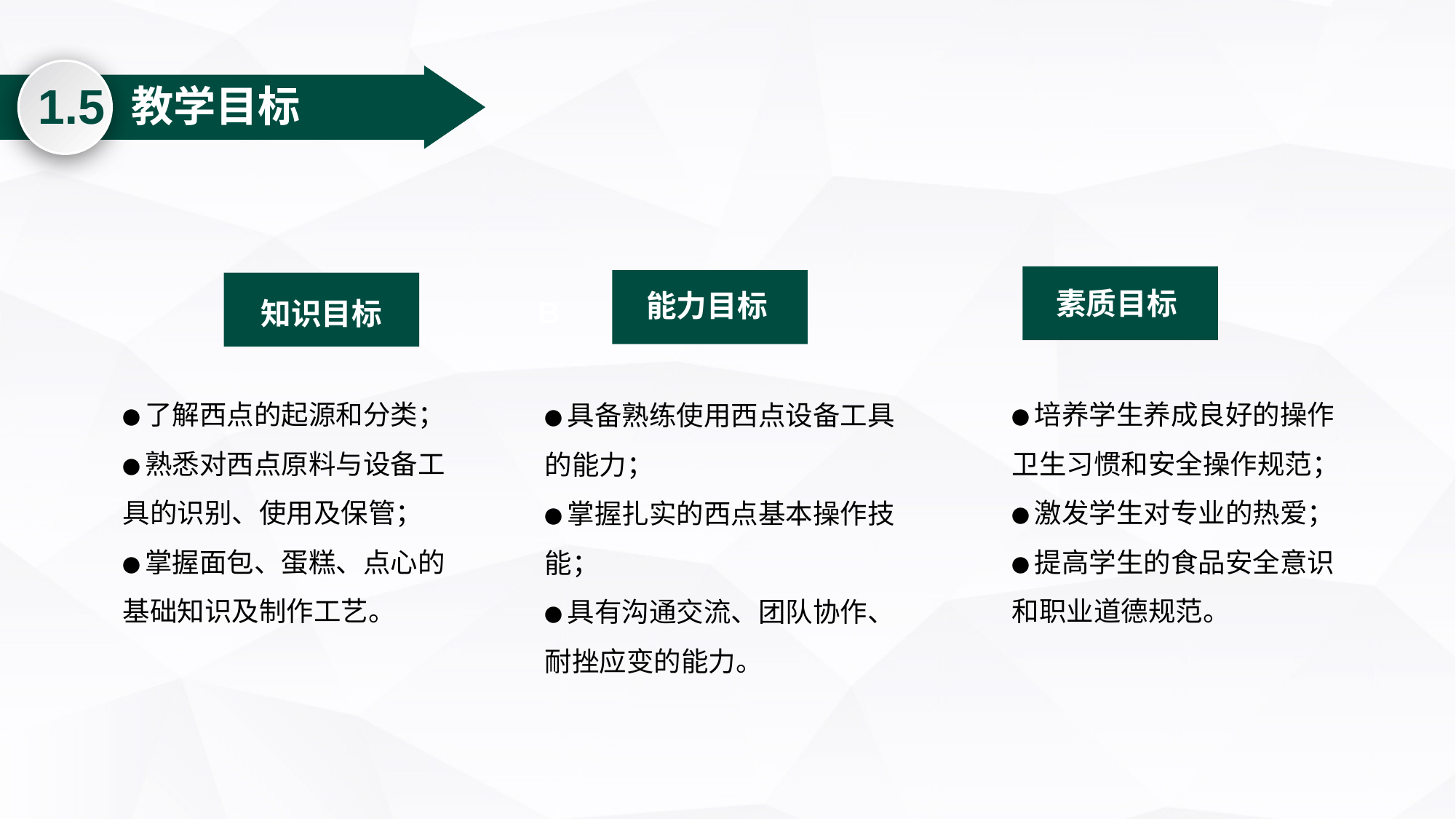

1.5
教学目标

素质目标
能力目标
B
知识目标
●了解西点的起源和分类；
●熟悉对西点原料与设备工具的识别、使用及保管；
●掌握面包、蛋糕、点心的基础知识及制作工艺。
●培养学生养成良好的操作卫生习惯和安全操作规范；
●激发学生对专业的热爱；
●提高学生的食品安全意识和职业道德规范。
●具备熟练使用西点设备工具的能力；
●掌握扎实的西点基本操作技能；
●具有沟通交流、团队协作、耐挫应变的能力。